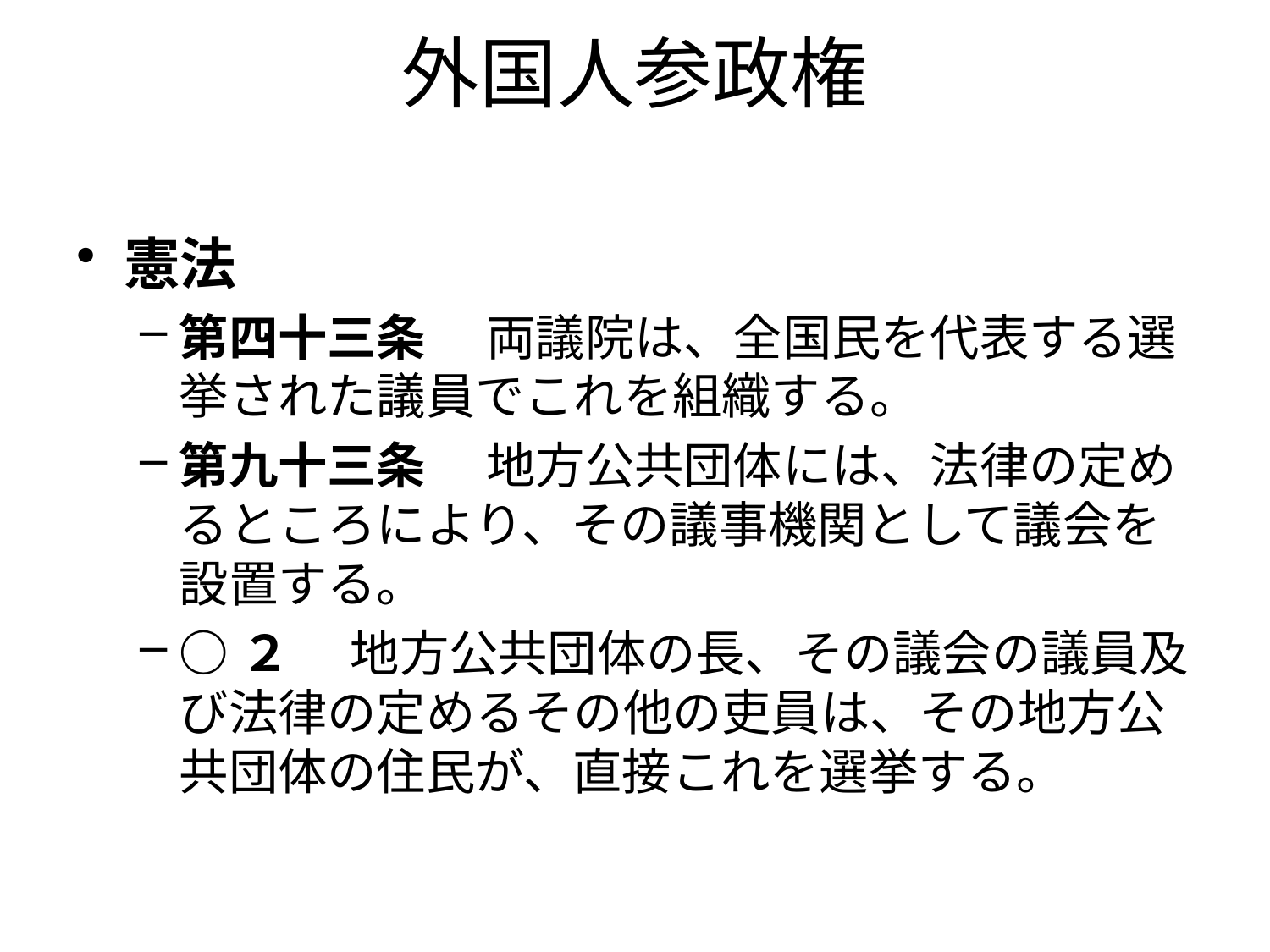

# 外国人参政権
憲法
第四十三条 　両議院は、全国民を代表する選挙された議員でこれを組織する。
第九十三条 　地方公共団体には、法律の定めるところにより、その議事機関として議会を設置する。
○２ 　地方公共団体の長、その議会の議員及び法律の定めるその他の吏員は、その地方公共団体の住民が、直接これを選挙する。